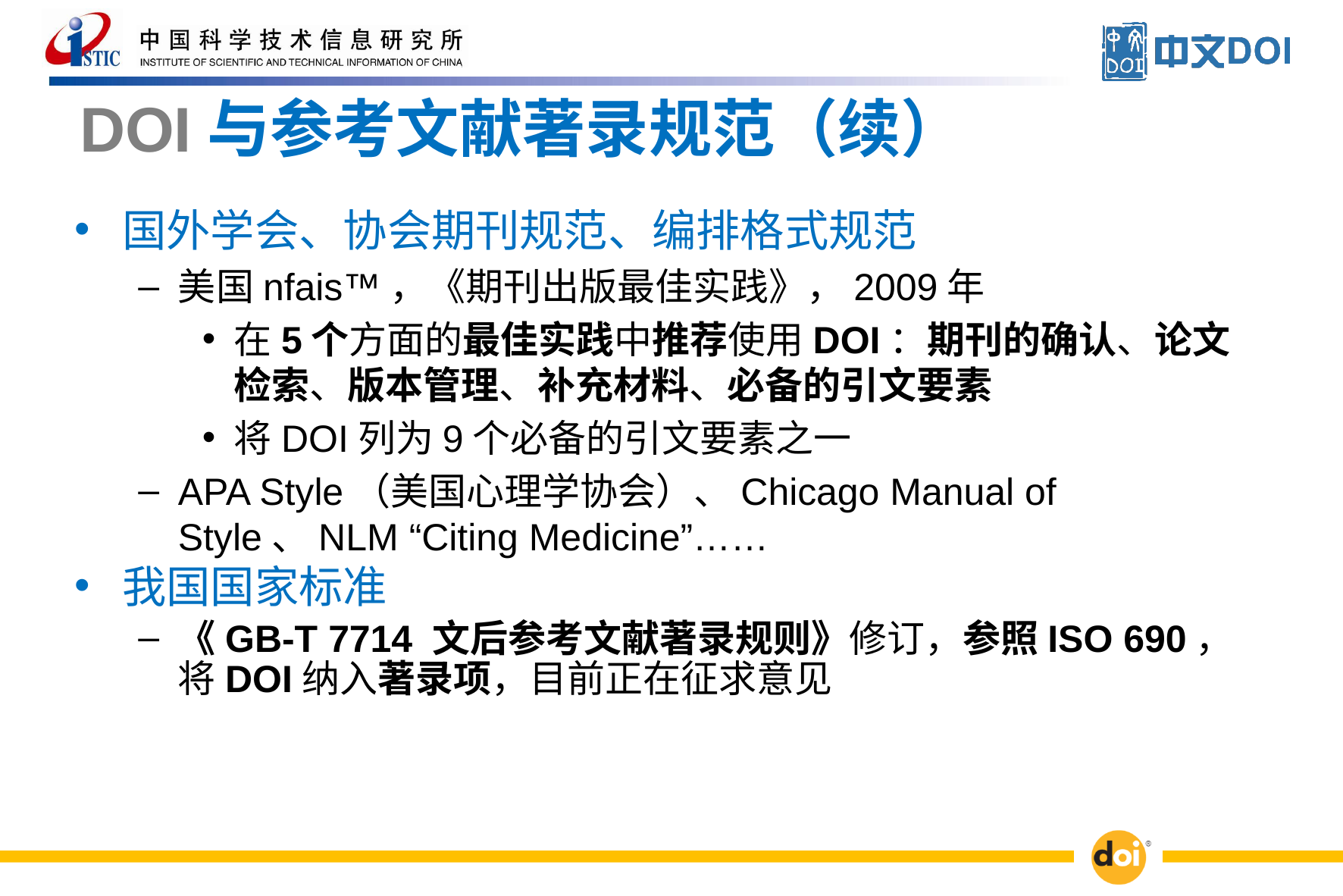

# DOI与参考文献著录规范（续）
国外学会、协会期刊规范、编排格式规范
美国nfais™，《期刊出版最佳实践》，2009年
在5个方面的最佳实践中推荐使用DOI：期刊的确认、论文检索、版本管理、补充材料、必备的引文要素
将DOI列为9个必备的引文要素之一
APA Style（美国心理学协会）、Chicago Manual of Style、NLM “Citing Medicine”……
我国国家标准
《GB-T 7714 文后参考文献著录规则》修订，参照ISO 690，将DOI纳入著录项，目前正在征求意见